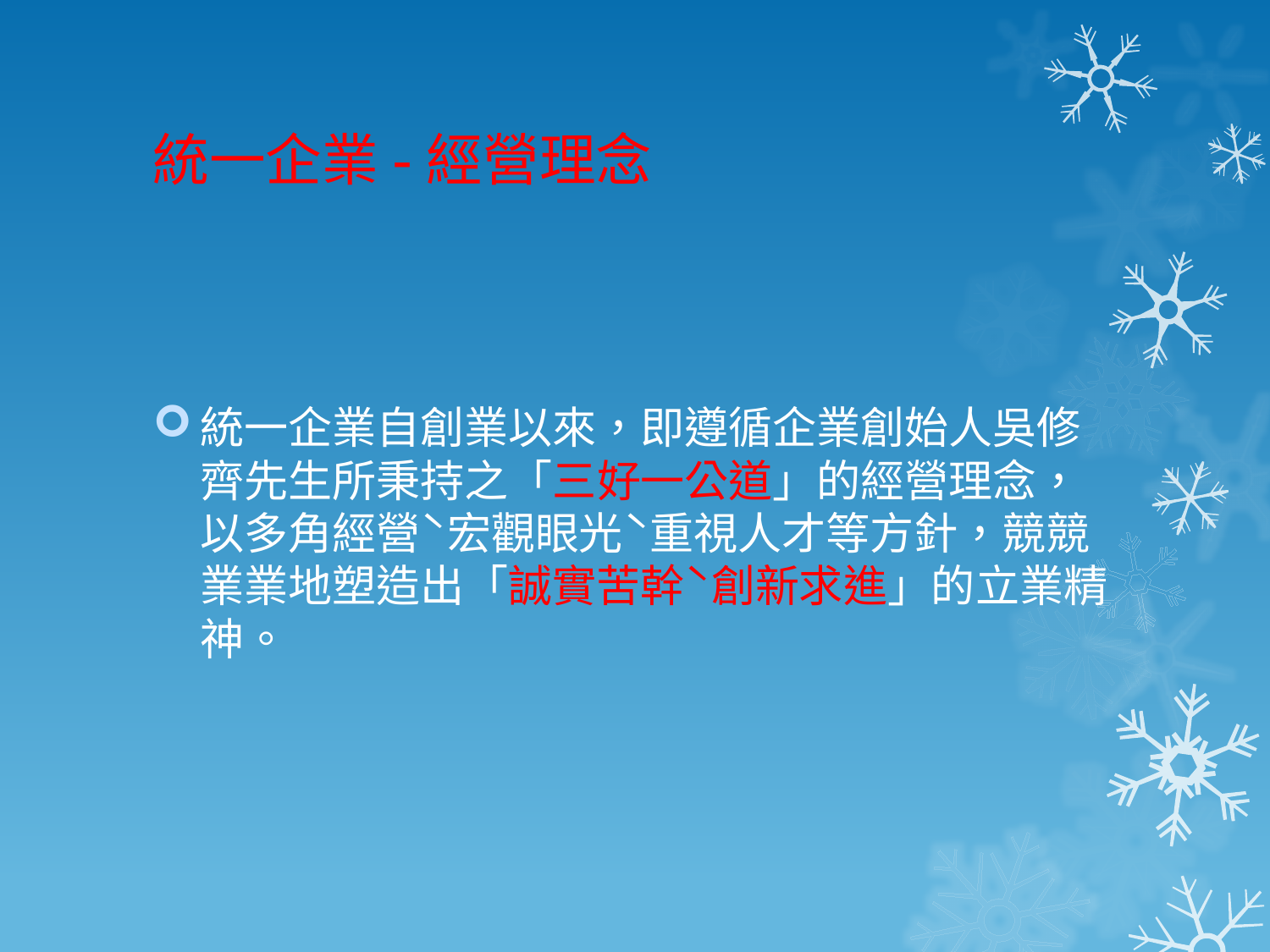

# 統一企業-經營理念
統一企業自創業以來，即遵循企業創始人吳修齊先生所秉持之「三好一公道」的經營理念，以多角經營ˋ宏觀眼光ˋ重視人才等方針，競競業業地塑造出「誠實苦幹ˋ創新求進」的立業精神。